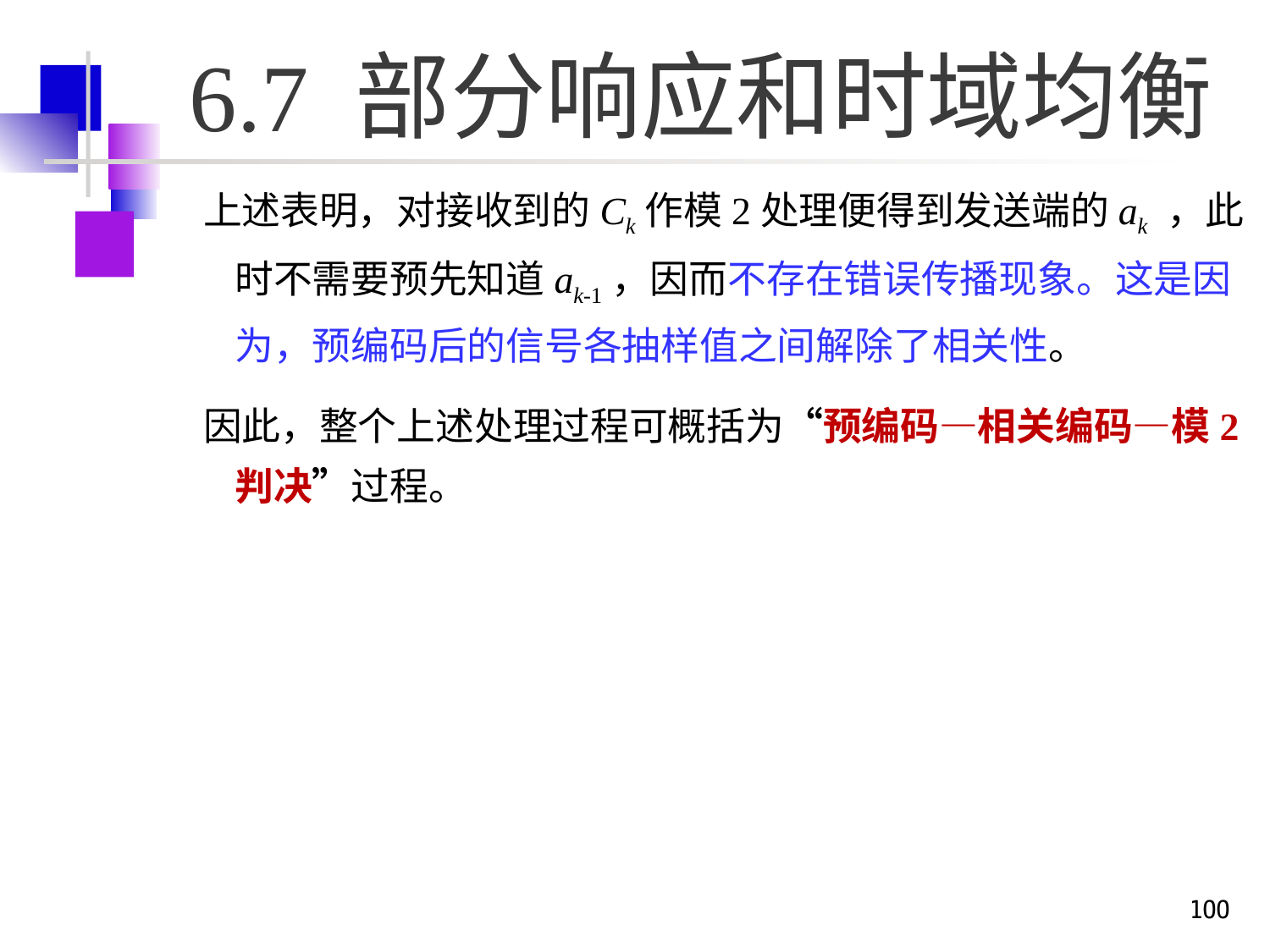

# 6.7 部分响应和时域均衡
上述表明，对接收到的Ck作模2处理便得到发送端的ak ，此时不需要预先知道ak-1，因而不存在错误传播现象。这是因为，预编码后的信号各抽样值之间解除了相关性。
因此，整个上述处理过程可概括为“预编码—相关编码—模2判决”过程。

100